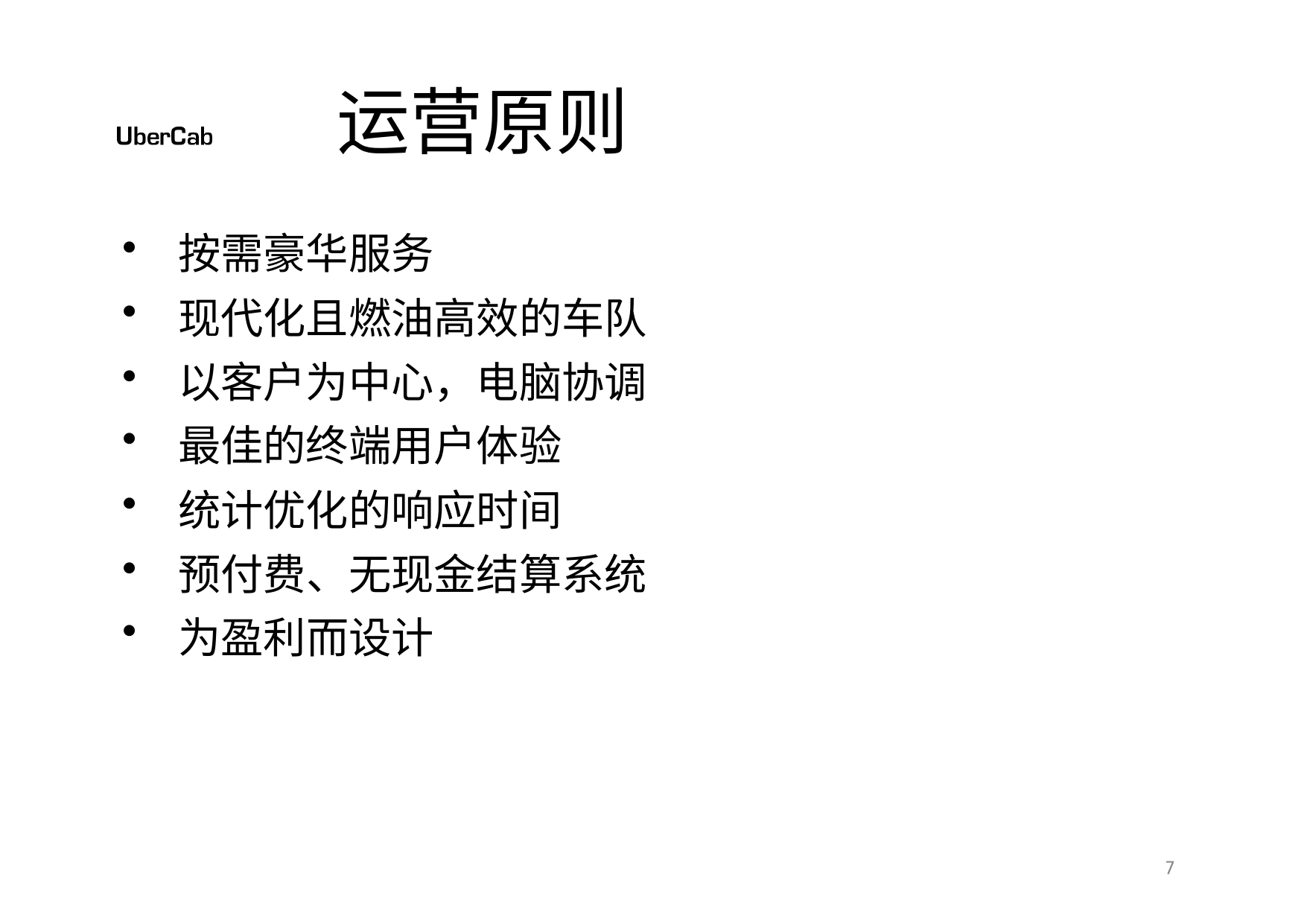

# 运营原则
按需豪华服务
现代化且燃油高效的车队
以客户为中心，电脑协调
最佳的终端用户体验
统计优化的响应时间
预付费、无现金结算系统
为盈利而设计
7